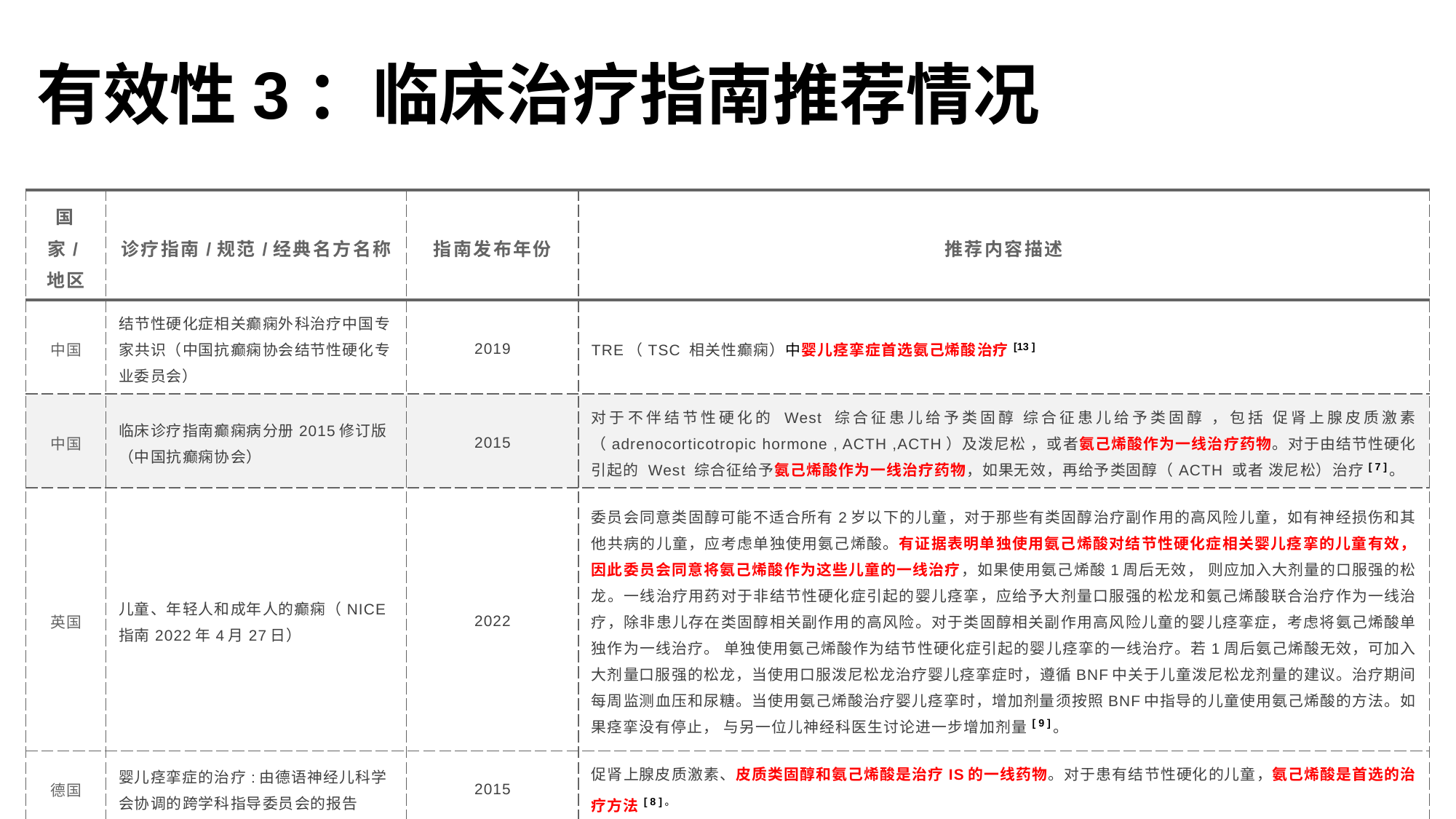

# 有效性3：临床治疗指南推荐情况
| 国家/地区 | 诊疗指南/规范/经典名方名称 | 指南发布年份 | 推荐内容描述 |
| --- | --- | --- | --- |
| 中国 | 结节性硬化症相关癫痫外科治疗中国专家共识（中国抗癫痫协会结节性硬化专业委员会） | 2019 | TRE（TSC 相关性癫痫）中婴儿痉挛症首选氨己烯酸治疗[13 ] |
| 中国 | 临床诊疗指南癫痫病分册2015修订版（中国抗癫痫协会） | 2015 | 对于不伴结节性硬化的 West 综合征患儿给予类固醇 综合征患儿给予类固醇 ，包括 促肾上腺皮质激素 （adrenocorticotropic hormone , ACTH ,ACTH）及泼尼松 ，或者氨己烯酸作为一线治疗药物。对于由结节性硬化引起的 West 综合征给予氨己烯酸作为一线治疗药物，如果无效，再给予类固醇（ACTH 或者 泼尼松）治疗[ 7 ]。 |
| 英国 | 儿童、年轻人和成年人的癫痫（NICE指南2022年4月27日） | 2022 | 委员会同意类固醇可能不适合所有2岁以下的儿童，对于那些有类固醇治疗副作用的高风险儿童，如有神经损伤和其他共病的儿童，应考虑单独使用氨己烯酸。有证据表明单独使用氨己烯酸对结节性硬化症相关婴儿痉挛的儿童有效，因此委员会同意将氨己烯酸作为这些儿童的一线治疗，如果使用氨己烯酸1周后无效， 则应加入大剂量的口服强的松龙。一线治疗用药对于非结节性硬化症引起的婴儿痉挛，应给予大剂量口服强的松龙和氨己烯酸联合治疗作为一线治疗，除非患儿存在类固醇相关副作用的高风险。对于类固醇相关副作用高风险儿童的婴儿痉挛症，考虑将氨己烯酸单独作为一线治疗。 单独使用氨己烯酸作为结节性硬化症引起的婴儿痉挛的一线治疗。若1周后氨己烯酸无效，可加入大剂量口服强的松龙，当使用口服泼尼松龙治疗婴儿痉挛症时，遵循BNF中关于儿童泼尼松龙剂量的建议。治疗期间每周监测血压和尿糖。当使用氨己烯酸治疗婴儿痉挛时，增加剂量须按照BNF中指导的儿童使用氨己烯酸的方法。如果痉挛没有停止， 与另一位儿神经科医生讨论进一步增加剂量[ 9 ]。 |
| 德国 | 婴儿痉挛症的治疗:由德语神经儿科学会协调的跨学科指导委员会的报告 | 2015 | 促肾上腺皮质激素、皮质类固醇和氨己烯酸是治疗IS的一线药物。对于患有结节性硬化的儿童，氨己烯酸是首选的治疗方法[ 8 ]。 |